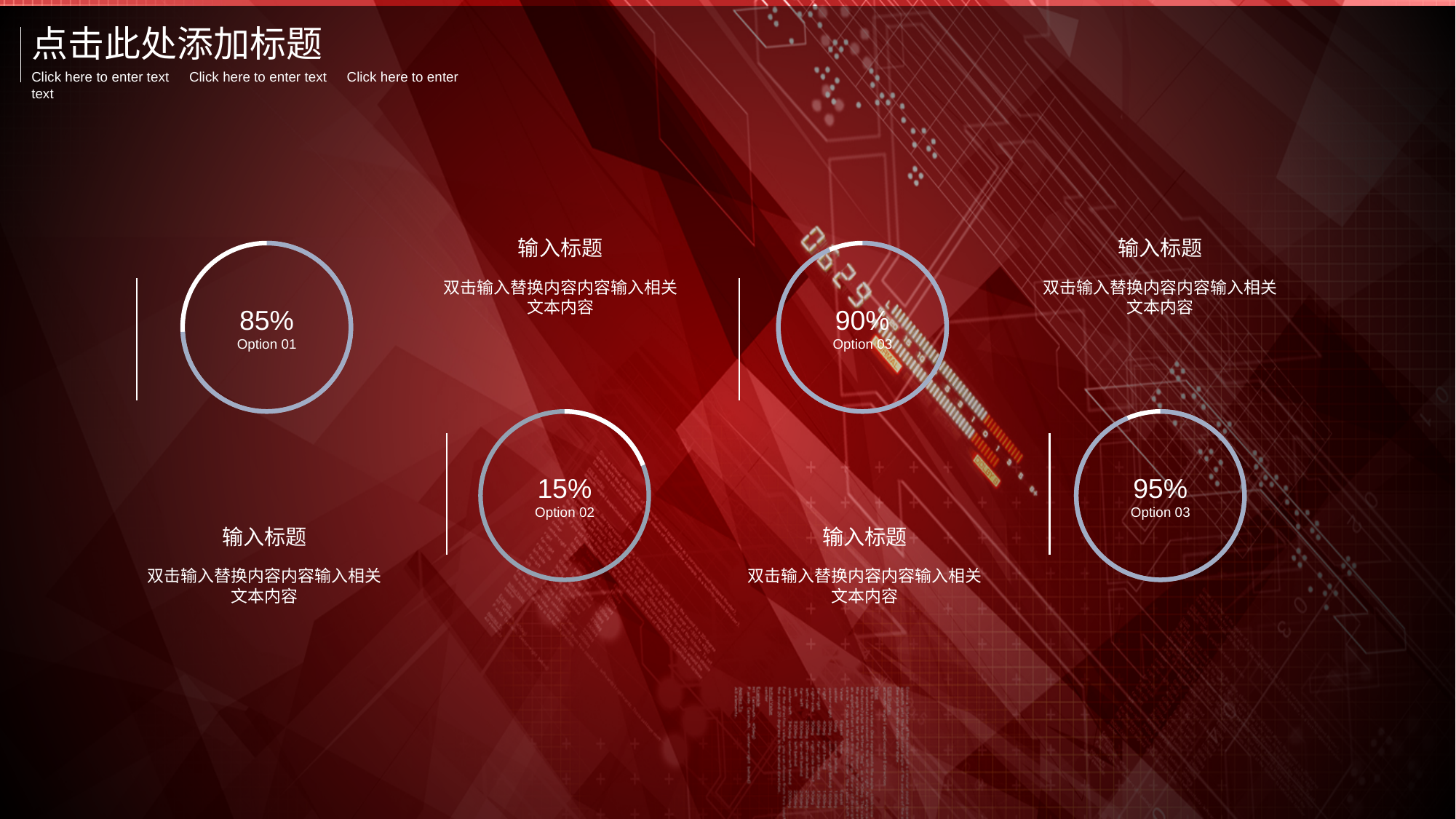

点击此处添加标题
Click here to enter text　Click here to enter text　Click here to enter text
输入标题
双击输入替换内容内容输入相关文本内容
输入标题
双击输入替换内容内容输入相关文本内容
85%
Option 01

90%
Option 03

15%
Option 02

95%
Option 03

输入标题
双击输入替换内容内容输入相关文本内容
输入标题
双击输入替换内容内容输入相关文本内容